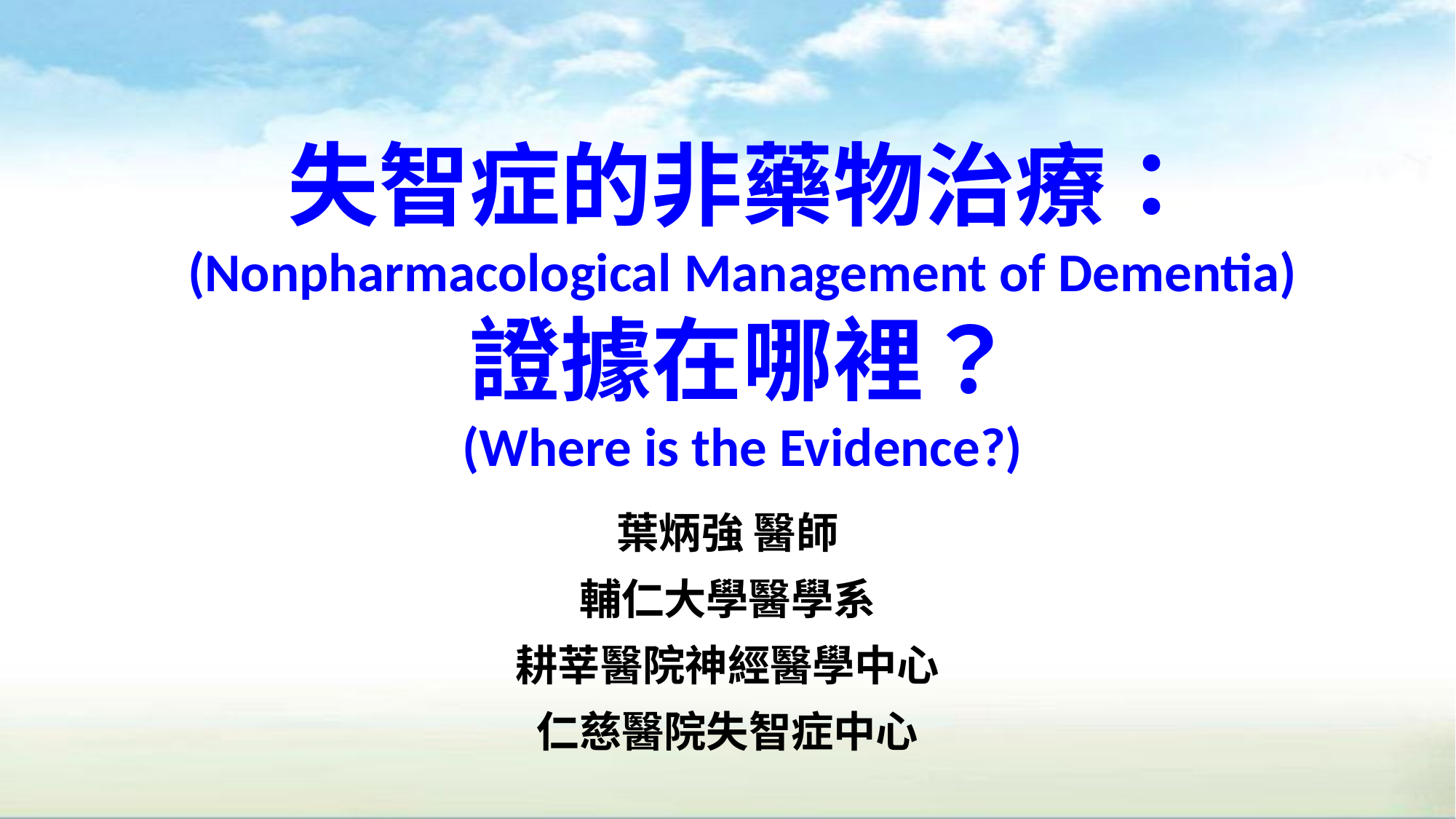

# 失智症的非藥物治療： (Nonpharmacological Management of Dementia) 證據在哪裡？ (Where is the Evidence?)
葉炳強 醫師
輔仁大學醫學系
耕莘醫院神經醫學中心
仁慈醫院失智症中心